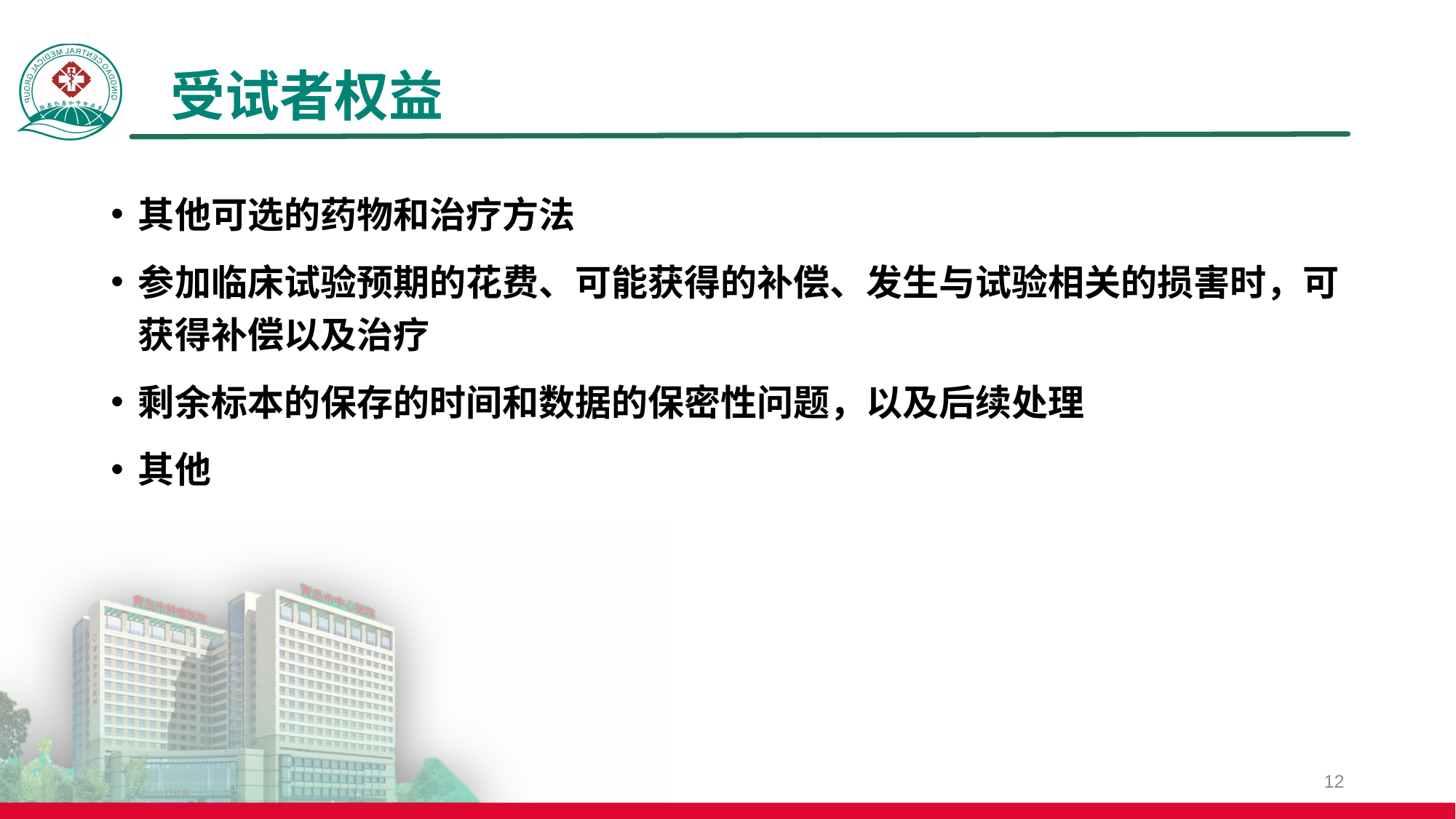

# 受试者权益
其他可选的药物和治疗方法
参加临床试验预期的花费、可能获得的补偿、发生与试验相关的损害时，可获得补偿以及治疗
剩余标本的保存的时间和数据的保密性问题，以及后续处理
其他

12